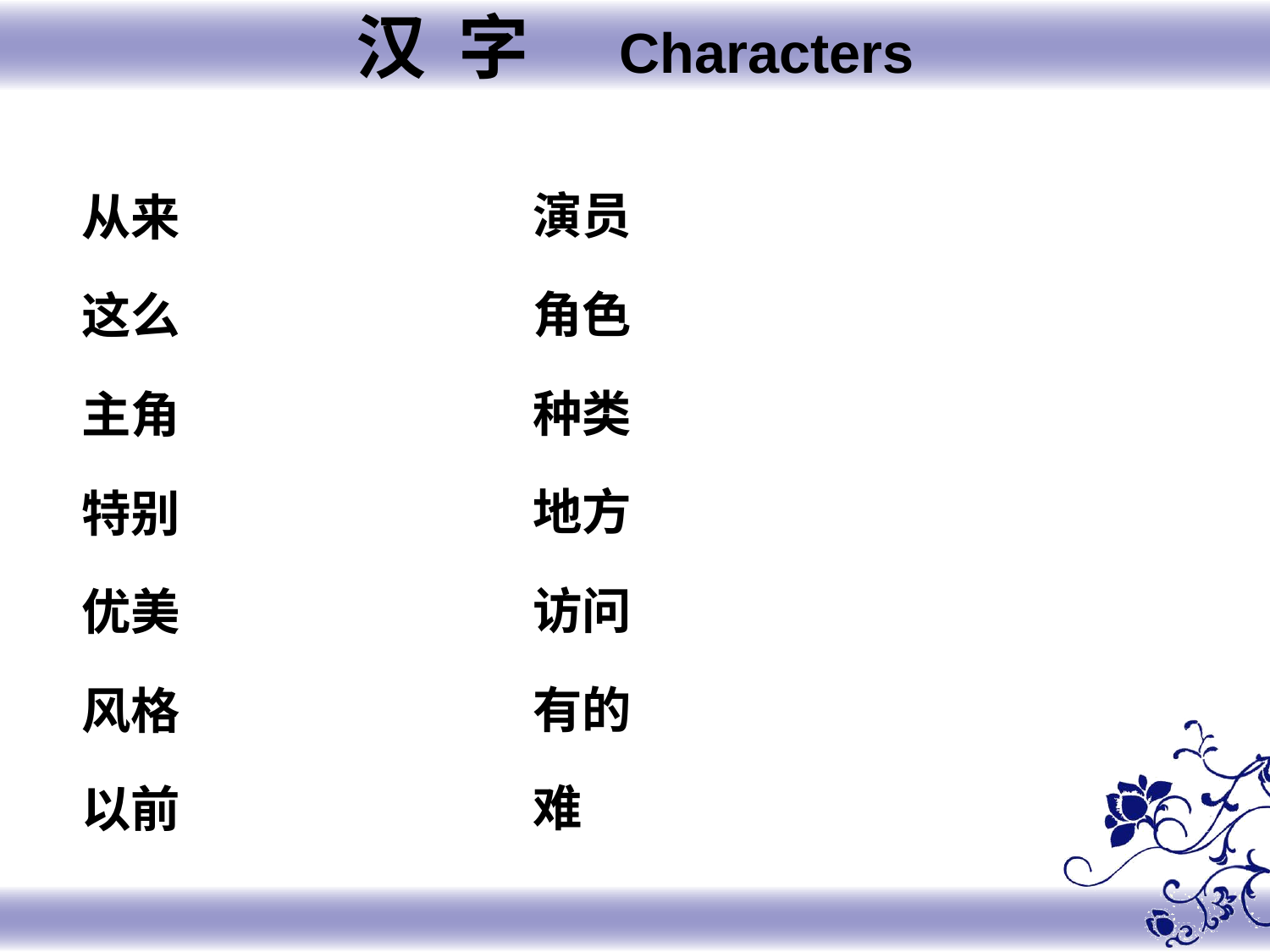

汉  字     Characters
演员
角色
种类
地方
访问
有的
难
从来
这么
主角
特别
优美
风格
以前